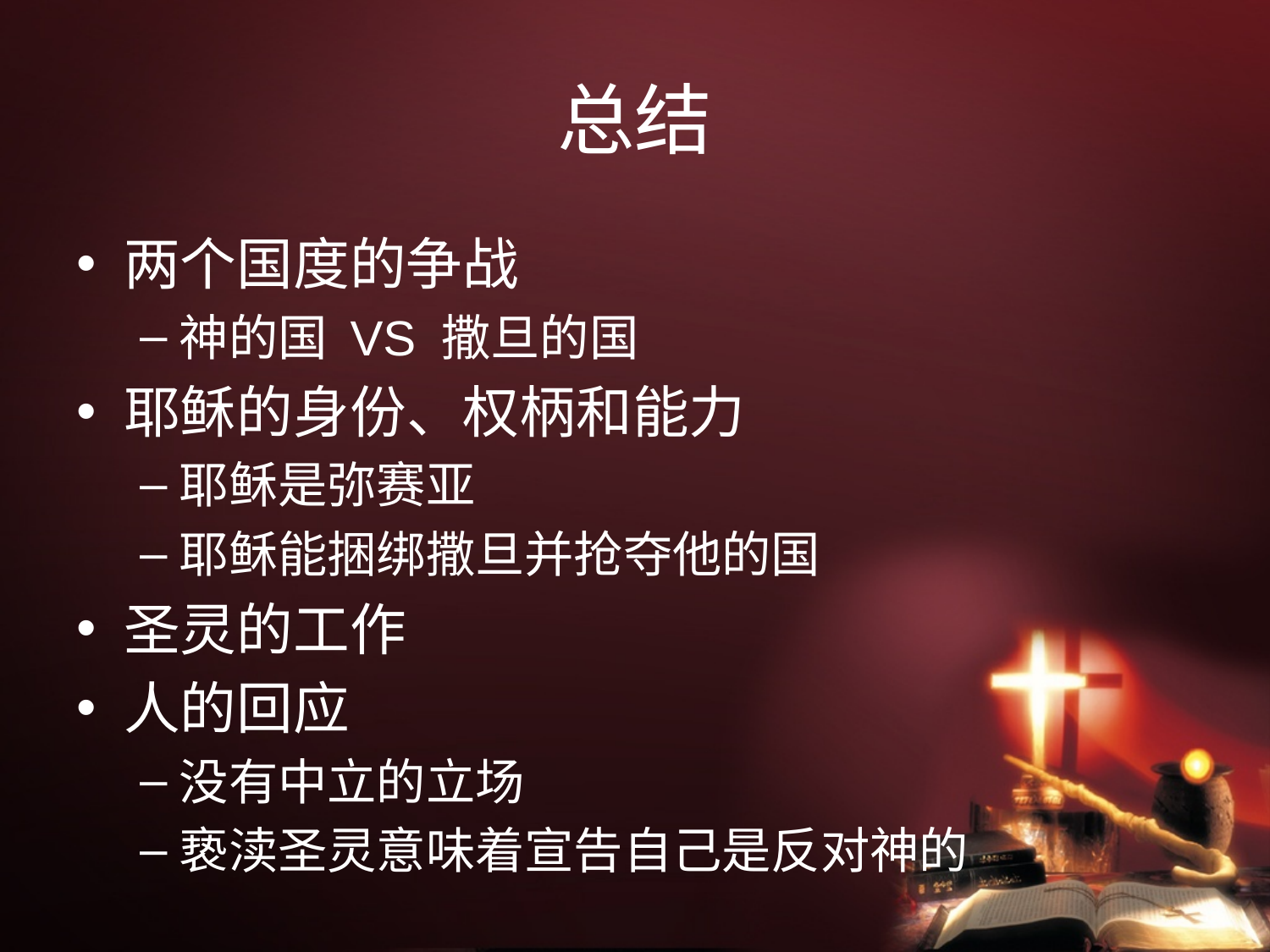

# 总结
两个国度的争战
神的国 VS 撒旦的国
耶稣的身份、权柄和能力
耶稣是弥赛亚
耶稣能捆绑撒旦并抢夺他的国
圣灵的工作
人的回应
没有中立的立场
亵渎圣灵意味着宣告自己是反对神的